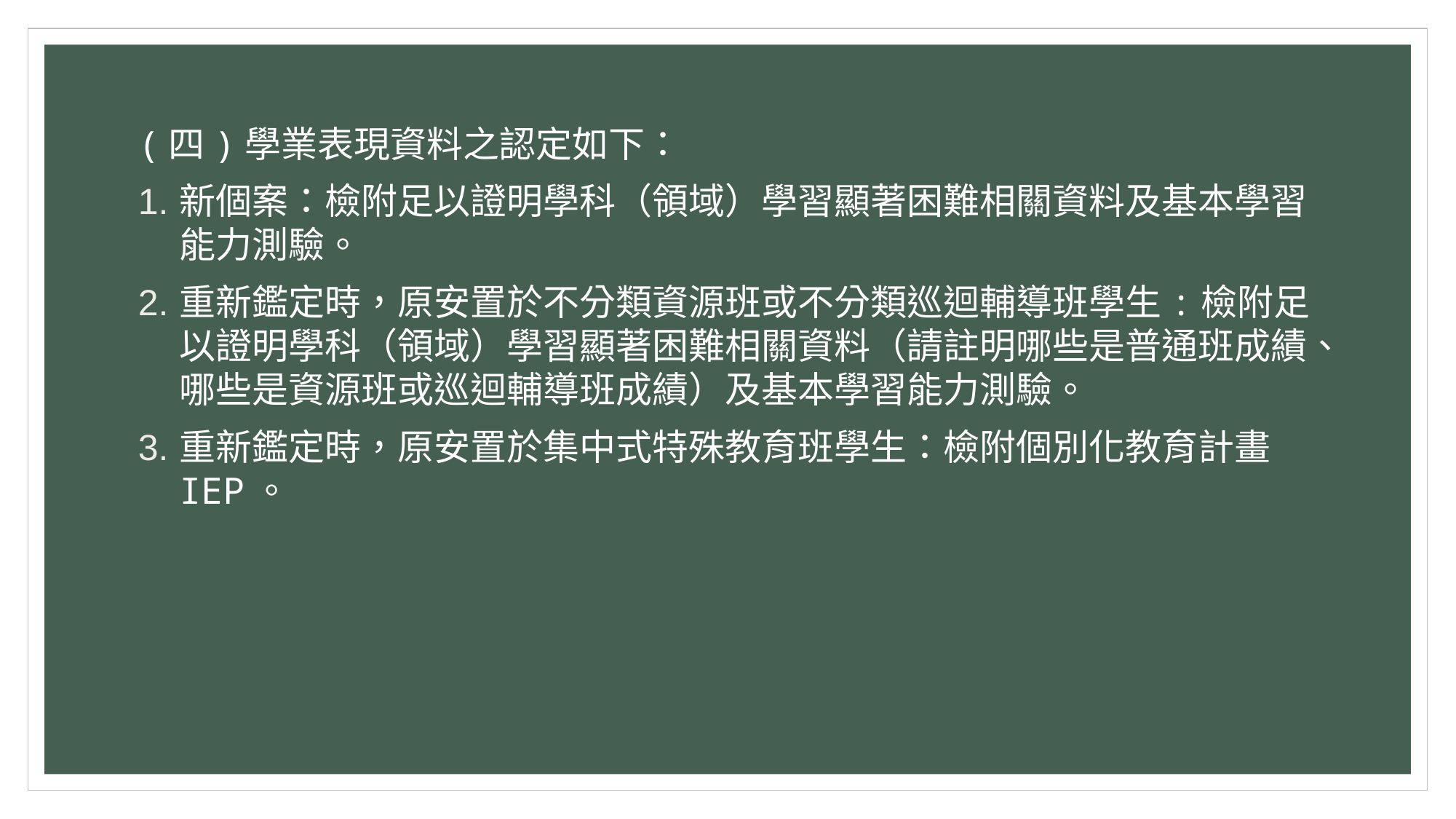

(四)學業表現資料之認定如下：
新個案：檢附足以證明學科（領域）學習顯著困難相關資料及基本學習能力測驗。
重新鑑定時，原安置於不分類資源班或不分類巡迴輔導班學生:檢附足以證明學科（領域）學習顯著困難相關資料（請註明哪些是普通班成績、哪些是資源班或巡迴輔導班成績）及基本學習能力測驗。
重新鑑定時，原安置於集中式特殊教育班學生：檢附個別化教育計畫IEP。